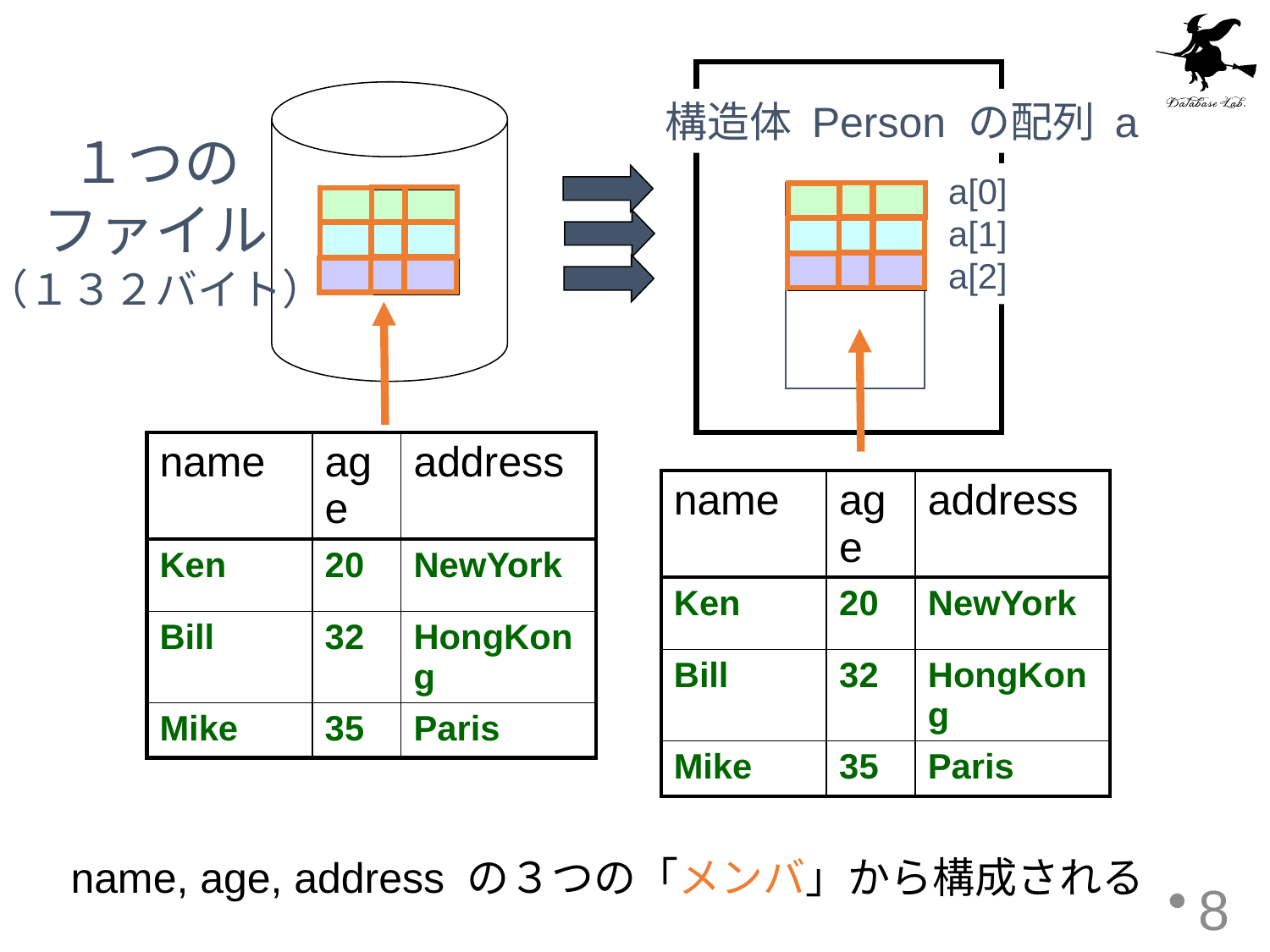

構造体 Person の配列 a
１つの
ファイル
（１３２バイト）
a[0]
a[1]
a[2]

| name | age | address |
| --- | --- | --- |
| Ken | 20 | NewYork |
| Bill | 32 | HongKong |
| Mike | 35 | Paris |
| name | age | address |
| --- | --- | --- |
| Ken | 20 | NewYork |
| Bill | 32 | HongKong |
| Mike | 35 | Paris |
name, age, address の３つの「メンバ」から構成される
8